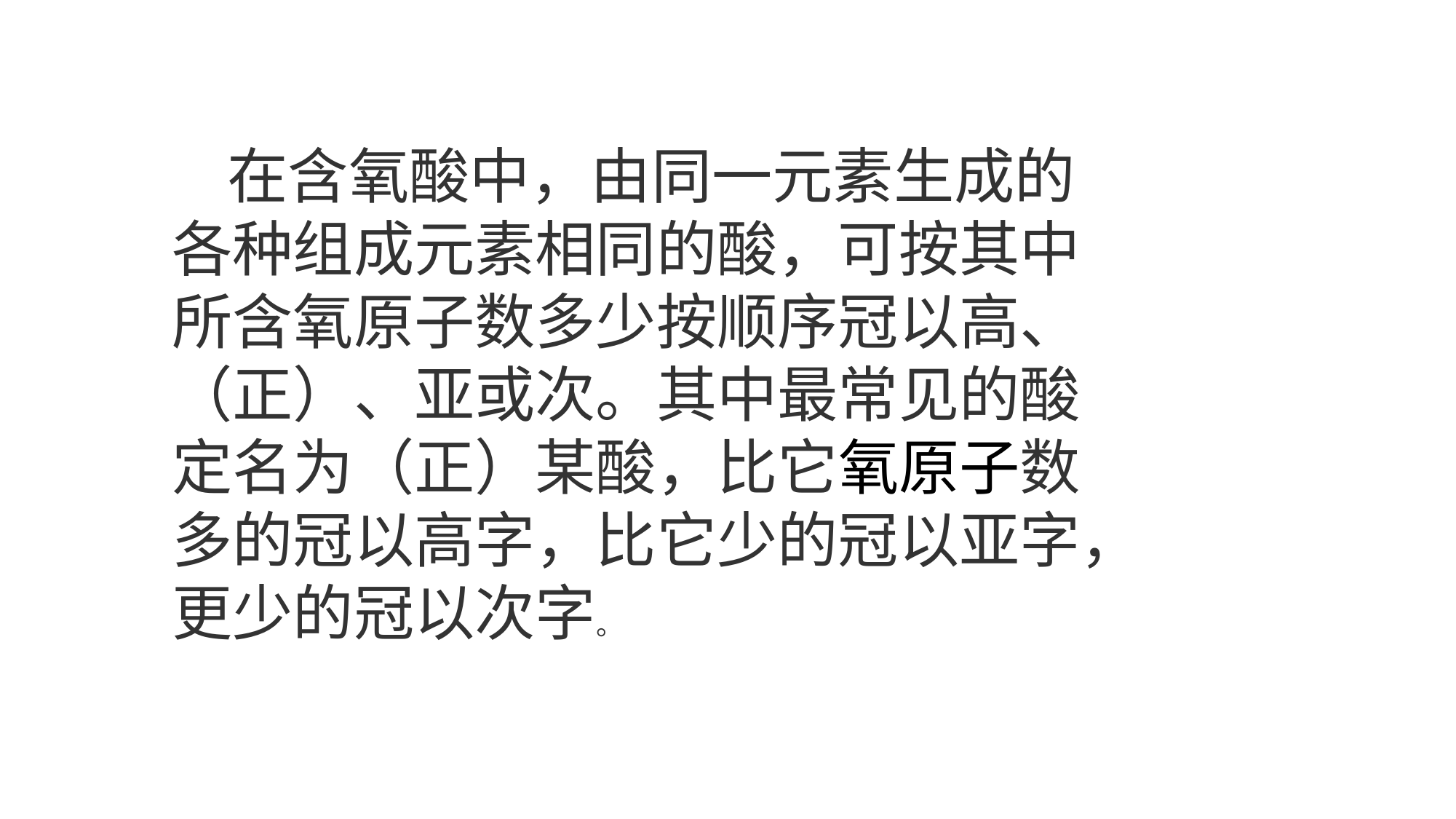

在含氧酸中，由同一元素生成的各种组成元素相同的酸，可按其中所含氧原子数多少按顺序冠以高、（正）、亚或次。其中最常见的酸定名为（正）某酸，比它氧原子数多的冠以高字，比它少的冠以亚字，更少的冠以次字。